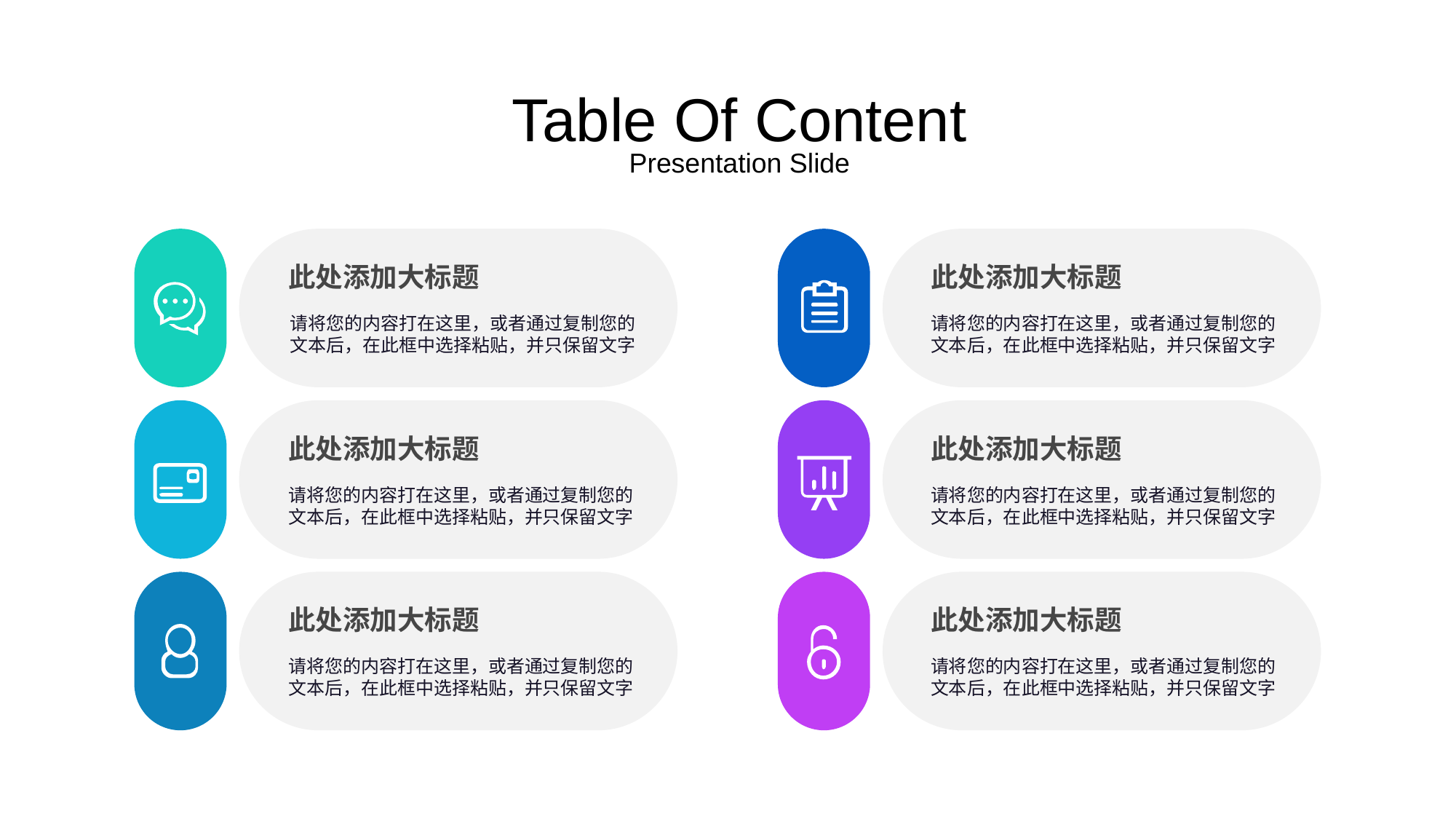

# Table Of Content
Presentation Slide

此处添加大标题
此处添加大标题

请将您的内容打在这里，或者通过复制您的文本后，在此框中选择粘贴，并只保留文字
请将您的内容打在这里，或者通过复制您的文本后，在此框中选择粘贴，并只保留文字

此处添加大标题
此处添加大标题

请将您的内容打在这里，或者通过复制您的文本后，在此框中选择粘贴，并只保留文字
请将您的内容打在这里，或者通过复制您的文本后，在此框中选择粘贴，并只保留文字

此处添加大标题
此处添加大标题

请将您的内容打在这里，或者通过复制您的文本后，在此框中选择粘贴，并只保留文字
请将您的内容打在这里，或者通过复制您的文本后，在此框中选择粘贴，并只保留文字